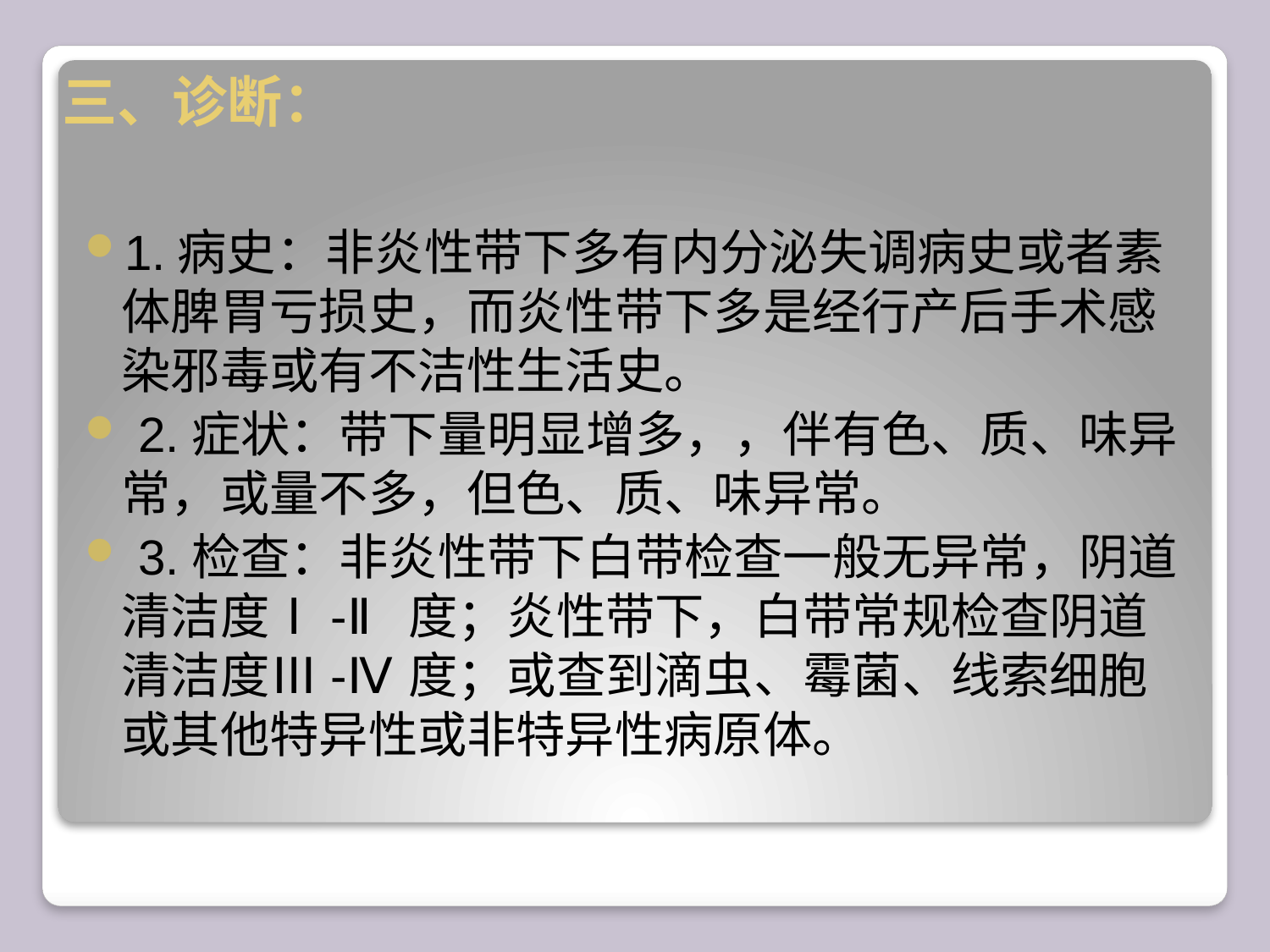

# 三、诊断：
1.病史：非炎性带下多有内分泌失调病史或者素体脾胃亏损史，而炎性带下多是经行产后手术感染邪毒或有不洁性生活史。
 2.症状：带下量明显增多，，伴有色、质、味异常，或量不多，但色、质、味异常。
 3.检查：非炎性带下白带检查一般无异常，阴道清洁度Ⅰ-Ⅱ度；炎性带下，白带常规检查阴道清洁度Ⅲ-Ⅳ度；或查到滴虫、霉菌、线索细胞或其他特异性或非特异性病原体。